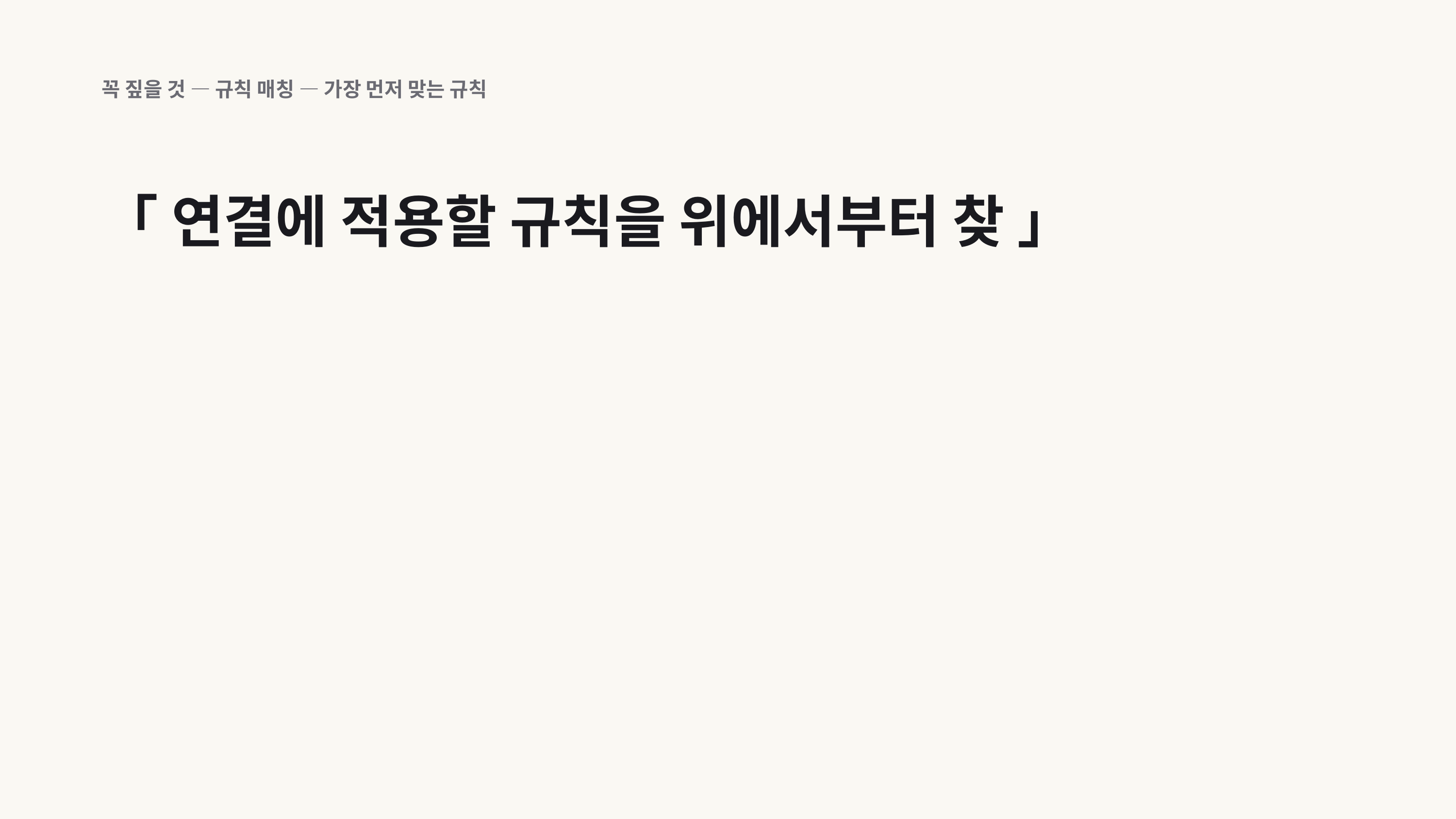

꼭 짚을 것 — 규칙 매칭 — 가장 먼저 맞는 규칙
「 연결에 적용할 규칙을 위에서부터 찾 」